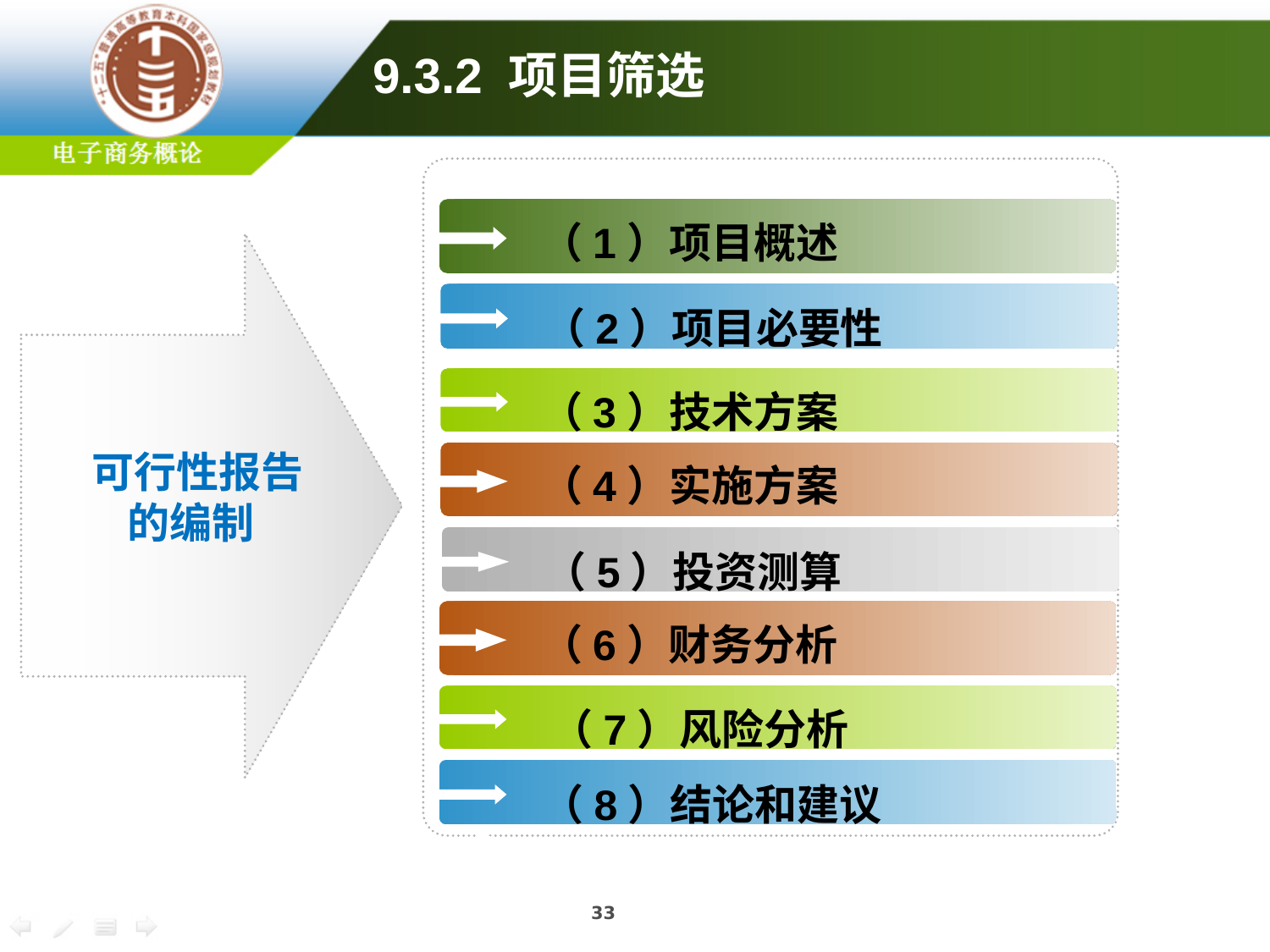

9.3.2 项目筛选

（1）项目概述

（2）项目必要性

（3）技术方案
  可行性报告的编制

（4）实施方案

（5）投资测算

（6）财务分析

（7）风险分析

（8）结论和建议

33